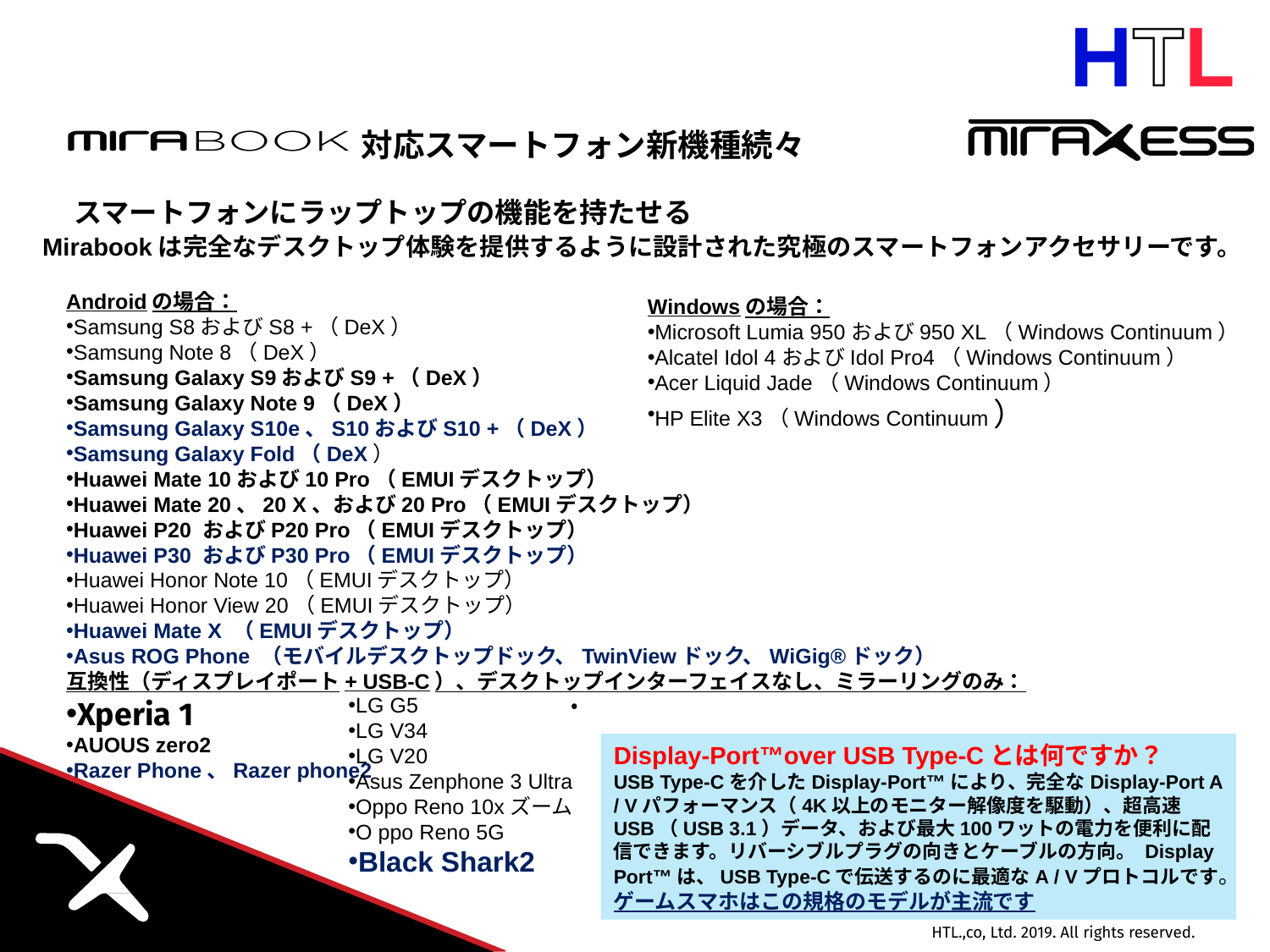

対応スマートフォン新機種続々

スマートフォンにラップトップの機能を持たせる
Mirabookは完全なデスクトップ体験を提供するように設計された究極のスマートフォンアクセサリーです。

Androidの場合：
Samsung S8およびS8 +（DeX）
Samsung Note 8（DeX）
Samsung Galaxy S9およびS9 +（DeX）
Samsung Galaxy Note 9（DeX）
Samsung Galaxy S10e、S10およびS10 +（DeX）
Samsung Galaxy Fold（DeX）
Huawei Mate 10および10 Pro（EMUIデスクトップ）
Huawei Mate 20、20 X、および20 Pro（EMUIデスクトップ）
Huawei P20 およびP20 Pro（EMUIデスクトップ）
Huawei P30 およびP30 Pro（EMUIデスクトップ）
Huawei Honor Note 10（EMUIデスクトップ）
Huawei Honor View 20（EMUIデスクトップ）
Huawei Mate X （EMUIデスクトップ）
Asus ROG Phone （モバイルデスクトップドック、TwinViewドック、WiGig®ドック）
互換性（ディスプレイポート+ USB-C）、デスクトップインターフェイスなし、ミラーリングのみ：
Xperia 1
AUOUS zero2
Razer Phone、Razer phone2
Windowsの場合：
Microsoft Lumia 950および950 XL（Windows Continuum）
Alcatel Idol 4およびIdol Pro4（Windows Continuum）
Acer Liquid Jade（Windows Continuum）
HP Elite X3（Windows Continuum）
LG G5　　　　　　　・
LG V34
LG V20
Asus Zenphone 3 Ultra
Oppo Reno 10xズーム
O ppo Reno 5G
Black Shark2
Display-Port™over USB Type-Cとは何ですか？
USB Type-Cを介したDisplay-Port™により、完全なDisplay-Port A / Vパフォーマンス（4K以上のモニター解像度を駆動）、超高速USB（USB 3.1）データ、および最大100ワットの電力を便利に配信できます。リバーシブルプラグの向きとケーブルの方向。 Display Port™は、USB Type-Cで伝送するのに最適なA / Vプロトコルです。
ゲームスマホはこの規格のモデルが主流です